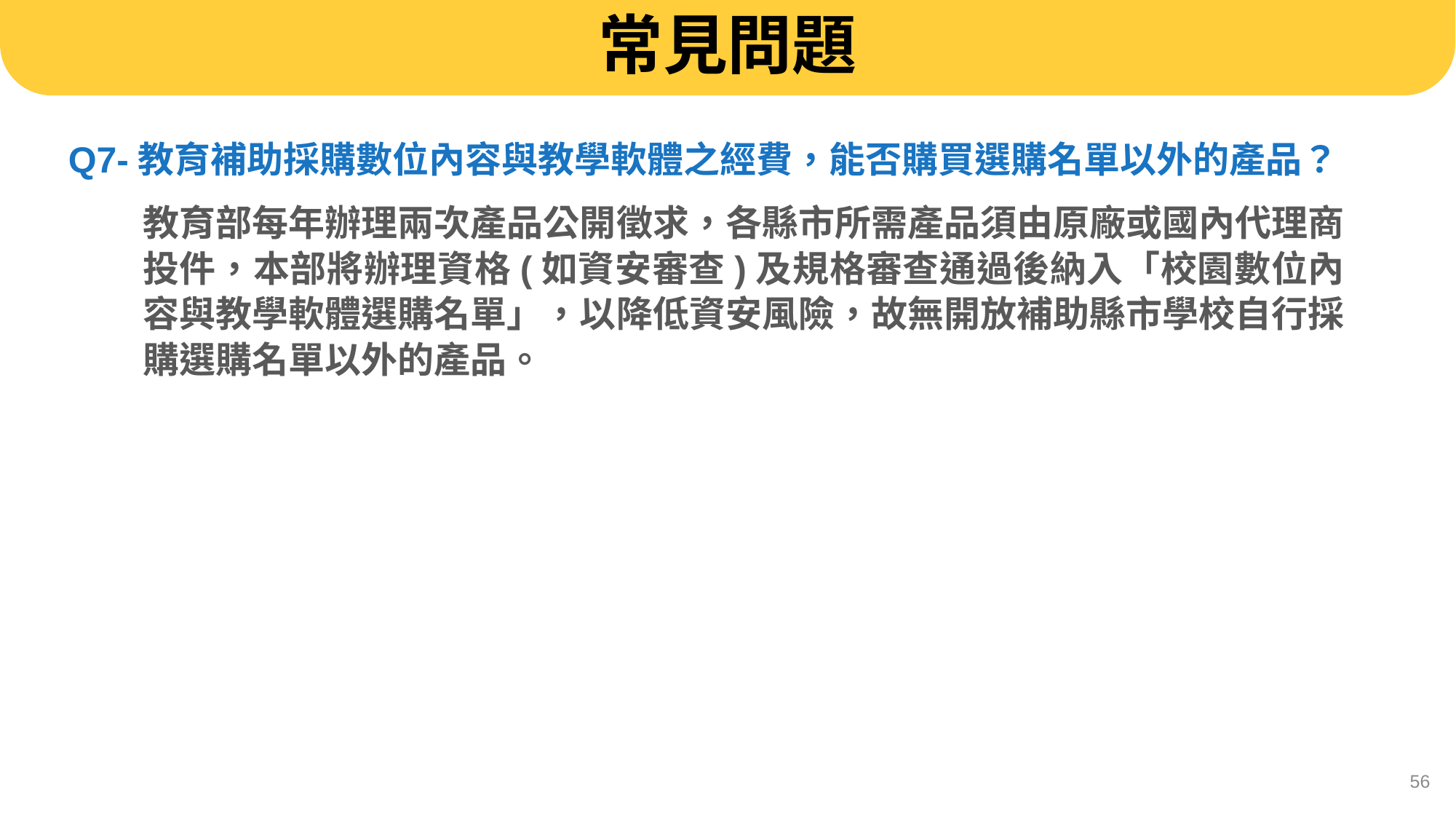

# 常見問題
Q7-教育補助採購數位內容與教學軟體之經費，能否購買選購名單以外的產品？
教育部每年辦理兩次產品公開徵求，各縣市所需產品須由原廠或國內代理商投件，本部將辦理資格(如資安審查)及規格審查通過後納入「校園數位內容與教學軟體選購名單」，以降低資安風險，故無開放補助縣市學校自行採購選購名單以外的產品。
56